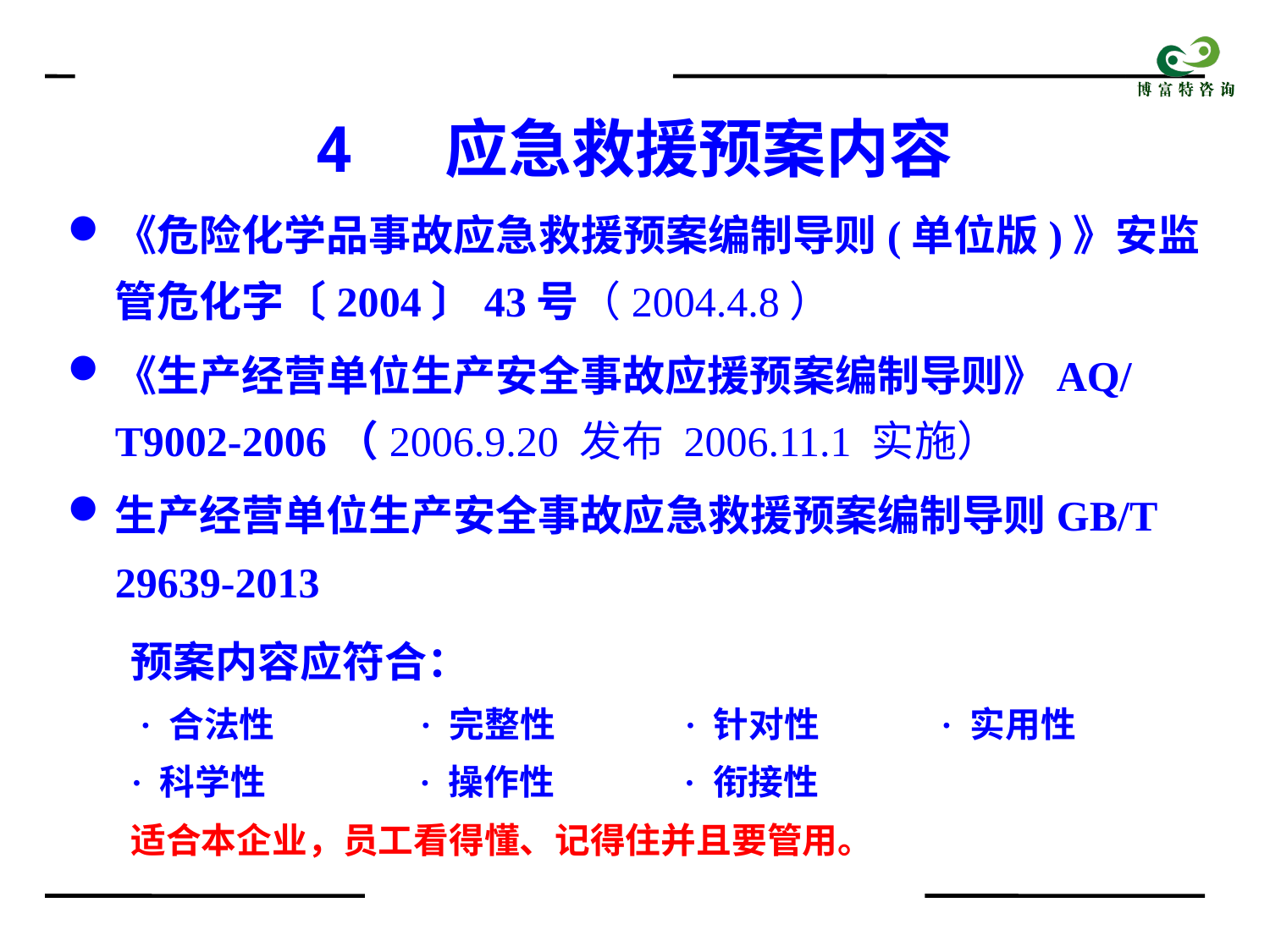

4  应急救援预案内容
《危险化学品事故应急救援预案编制导则(单位版)》安监管危化字〔2004〕43号（2004.4.8）
《生产经营单位生产安全事故应援预案编制导则》AQ/T9002-2006（2006.9.20 发布 2006.11.1 实施）
生产经营单位生产安全事故应急救援预案编制导则GB/T 29639-2013
预案内容应符合：
 · 合法性                 · 完整性               · 针对性              · 实用性
· 科学性                  · 操作性               · 衔接性
适合本企业，员工看得懂、记得住并且要管用。